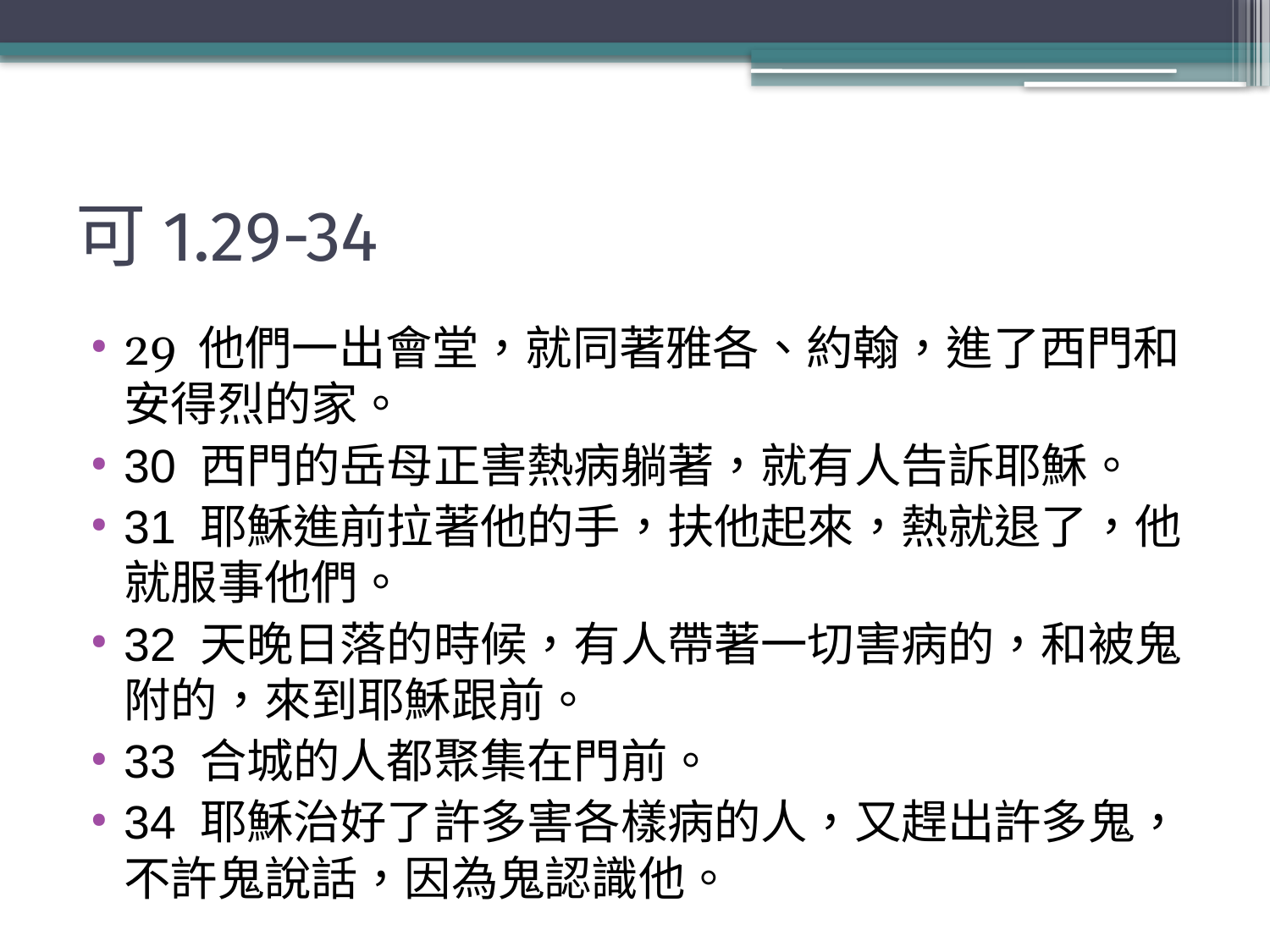

# 可1.29-34
29 他們一出會堂，就同著雅各、約翰，進了西門和安得烈的家。
30 西門的岳母正害熱病躺著，就有人告訴耶穌。
31 耶穌進前拉著他的手，扶他起來，熱就退了，他就服事他們。
32 天晚日落的時候，有人帶著一切害病的，和被鬼附的，來到耶穌跟前。
33 合城的人都聚集在門前。
34 耶穌治好了許多害各樣病的人，又趕出許多鬼，不許鬼說話，因為鬼認識他。